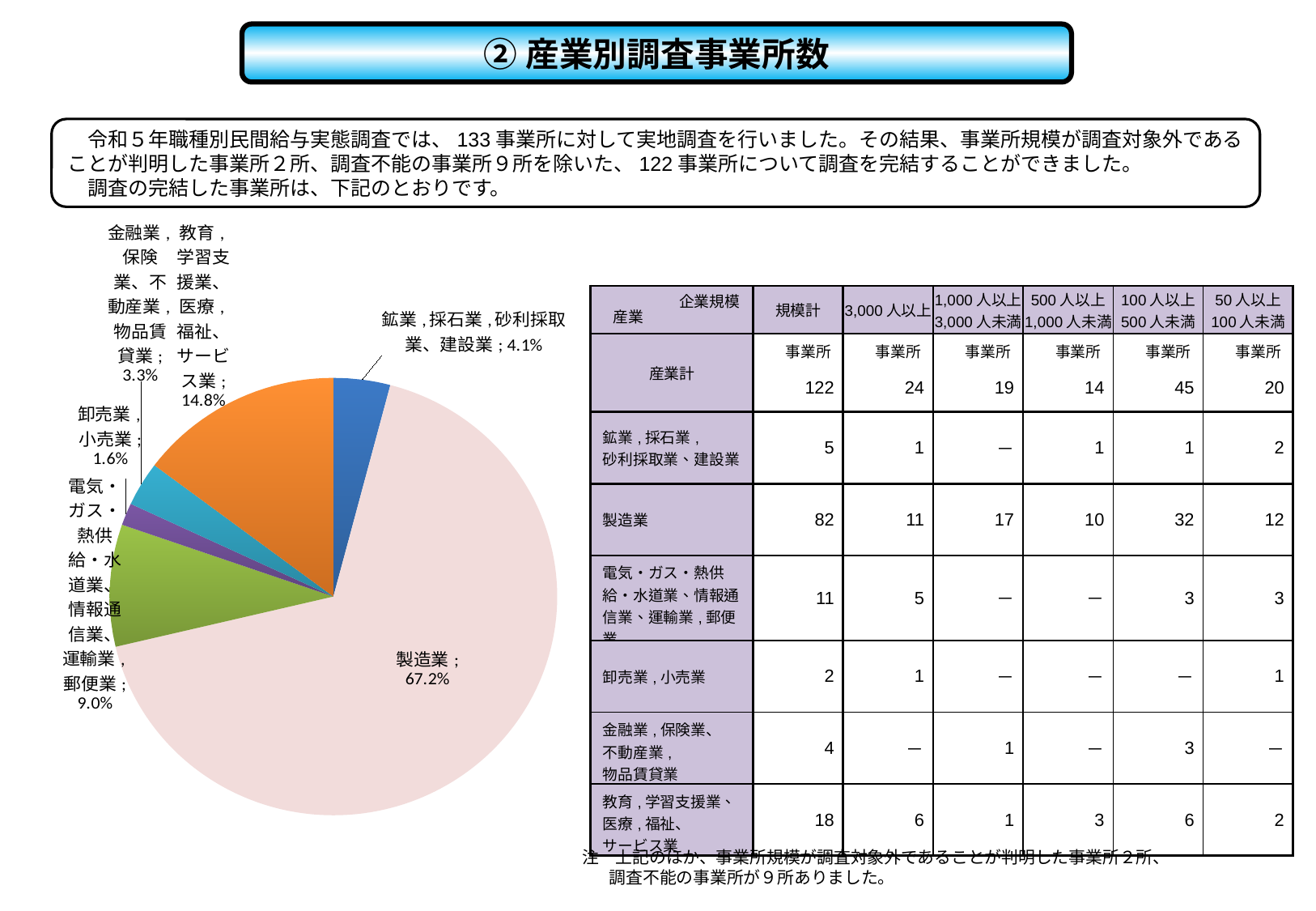

②産業別調査事業所数
　令和５年職種別民間給与実態調査では、133事業所に対して実地調査を行いました。その結果、事業所規模が調査対象外であることが判明した事業所２所、調査不能の事業所９所を除いた、122事業所について調査を完結することができました。
　調査の完結した事業所は、下記のとおりです。

### Chart

| Category | 列2 |
|---|---|
| 鉱業,採石業,砂利採取業、建設業 | 0.040983606557377046 |
| 製造業 | 0.6721311475409836 |
| 電気・ガス・熱供給・水道業、情報通信業、運輸業,郵便業 | 0.09016393442622951 |
| 卸売業,小売業 | 0.01639344262295082 |
| 金融業,保険業、不動産業,物品賃貸業 | 0.03278688524590164 |
| 教育,学習支援業、医療,福祉、サービス業 | 0.14754098360655737 |
|  | 規模計 | 3,000人以上 | 1,000人以上 3,000人未満 | 500人以上 1,000人未満 | 100人以上 500人未満 | 50人以上 100人未満 |
| --- | --- | --- | --- | --- | --- | --- |
| 産業計 | 事業所 | 事業所 | 事業所 | 事業所 | 事業所 | 事業所 |
|  | 122 | 24 | 19 | 14 | 45 | 20 |
| 鉱業,採石業, 砂利採取業、建設業 | 5 | 1 | － | 1 | 1 | 2 |
| 製造業 | 82 | 11 | 17 | 10 | 32 | 12 |
| 電気・ガス・熱供給・水道業、情報通信業、運輸業,郵便業 | 11 | 5 | － | － | 3 | 3 |
| 卸売業,小売業 | 2 | 1 | － | － | － | 1 |
| 金融業,保険業、 不動産業, 物品賃貸業 | 4 | － | 1 | － | 3 | － |
| 教育,学習支援業、 医療,福祉、 サービス業 | 18 | 6 | 1 | 3 | 6 | 2 |
企業規模
産業
注　上記のほか、事業所規模が調査対象外であることが判明した事業所２所、
      調査不能の事業所が９所ありました。